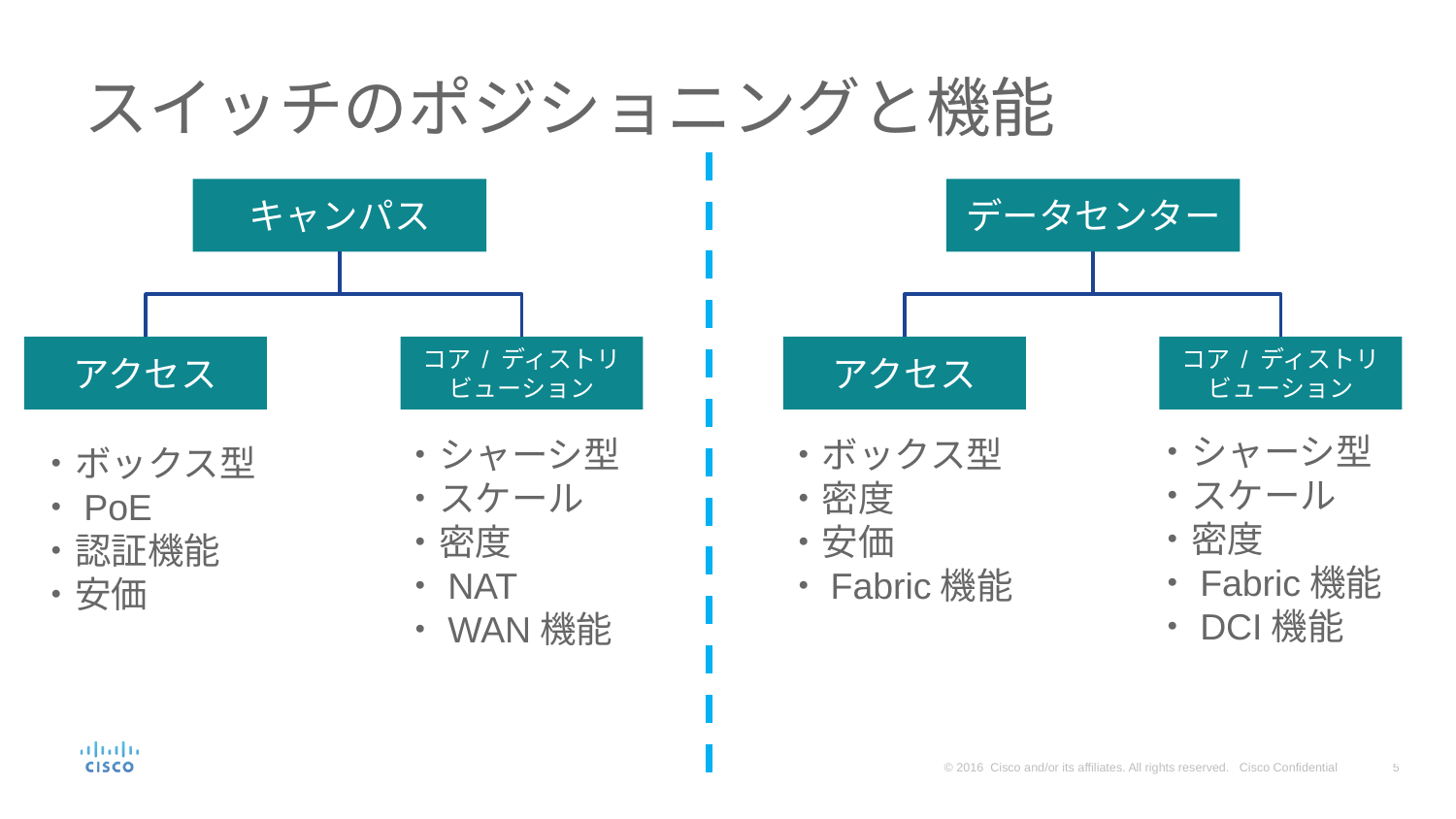

# スイッチのポジショニングと機能
キャンパス
データセンター
アクセス
コア / ディストリビューション
アクセス
コア / ディストリビューション
・シャーシ型
・スケール
・密度
・Fabric機能
・DCI機能
・シャーシ型
・スケール
・密度
・NAT
・WAN機能
・ボックス型
・密度
・安価
・Fabric機能
・ボックス型
・PoE
・認証機能
・安価